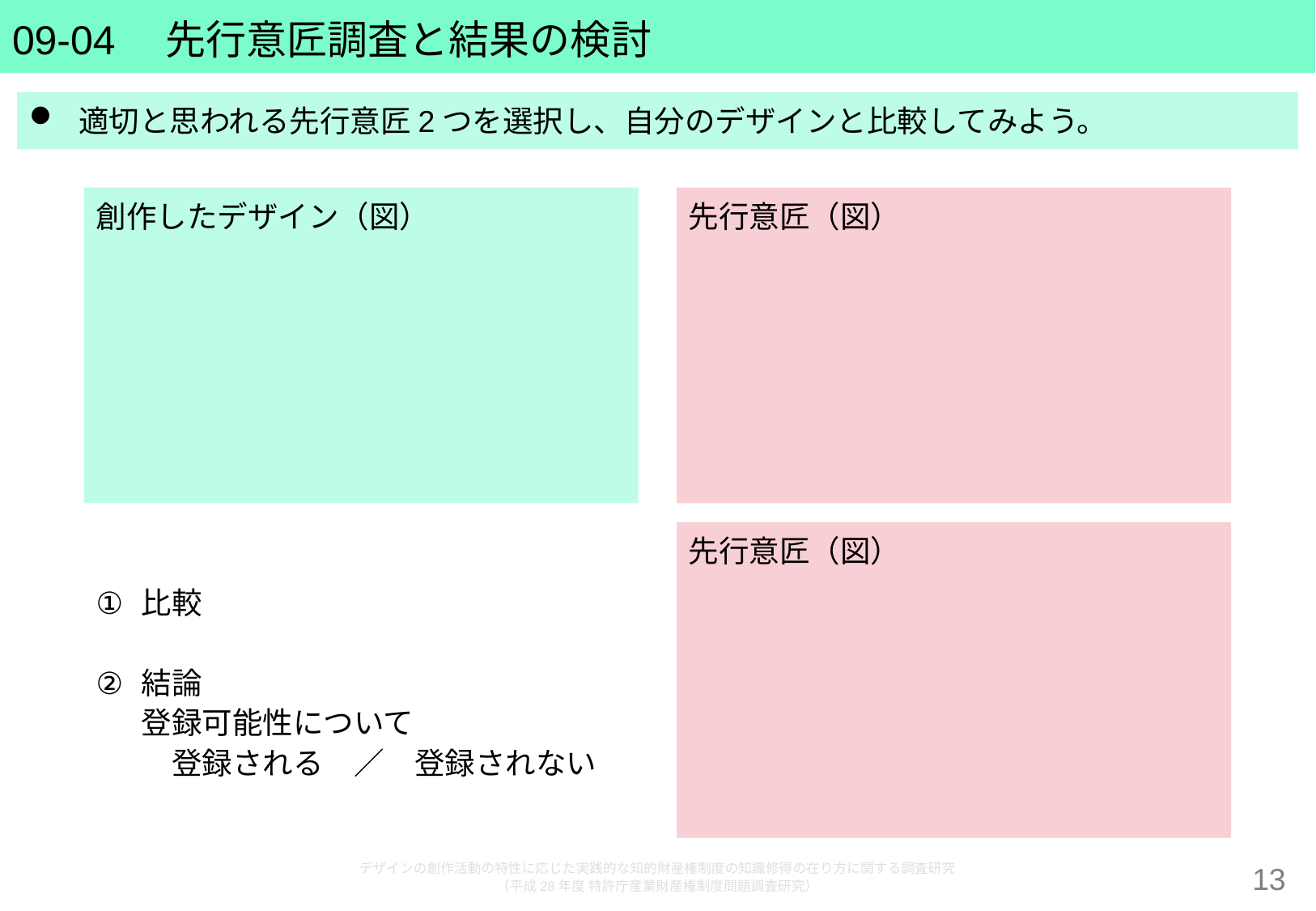

# 09-04　先行意匠調査と結果の検討
適切と思われる先行意匠2つを選択し、自分のデザインと比較してみよう。
創作したデザイン（図）
先行意匠（図）
比較

結論
登録可能性について
　登録される　／　登録されない
先行意匠（図）
デザインの創作活動の特性に応じた実践的な知的財産権制度の知識修得の在り方に関する調査研究
（平成28年度 特許庁産業財産権制度問題調査研究）
13